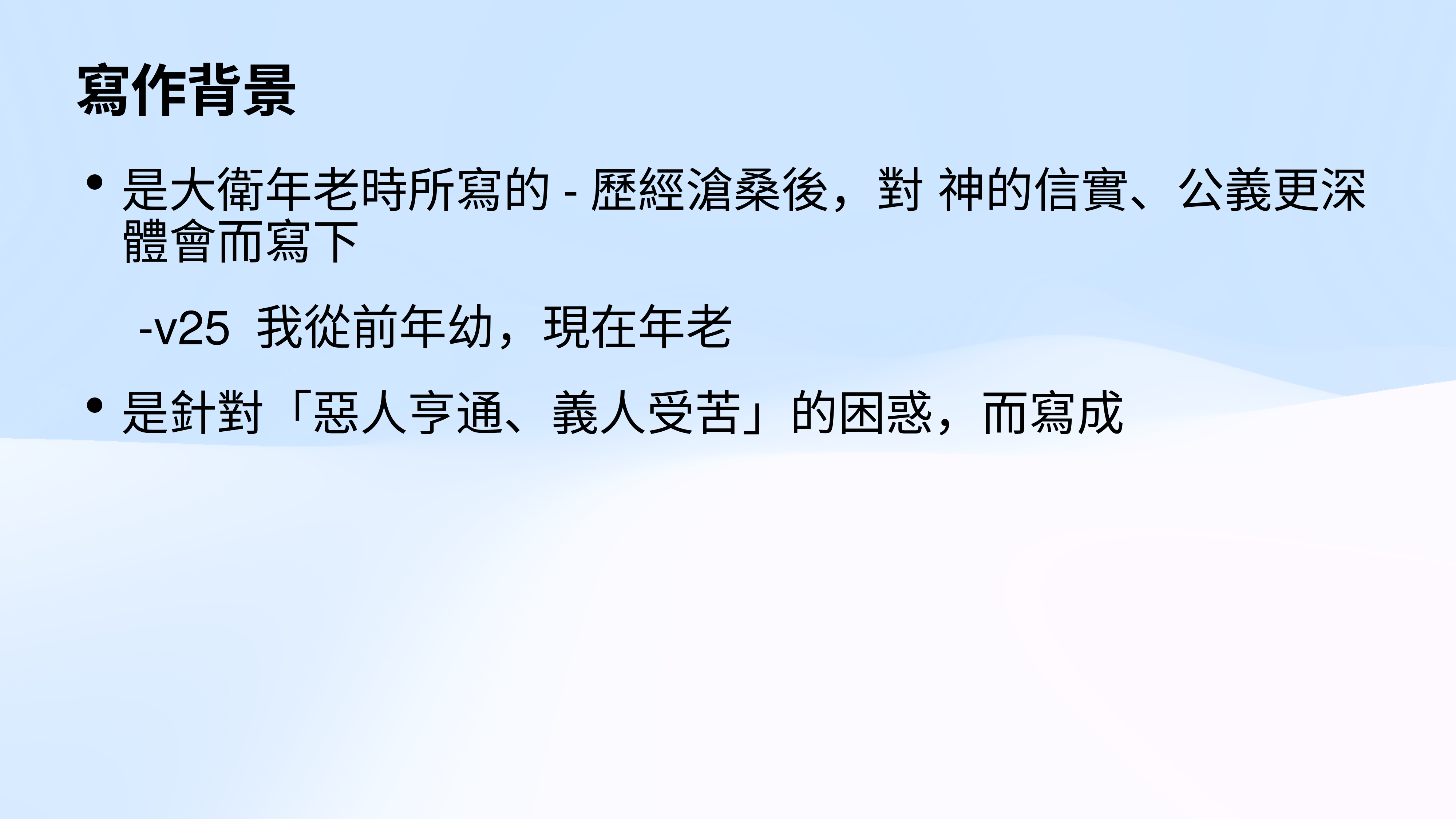

# 寫作背景
是大衛年老時所寫的-歷經滄桑後，對 神的信實、公義更深體會而寫下
    -v25 我從前年幼，現在年老
是針對「惡人亨通、義人受苦」的困惑，而寫成